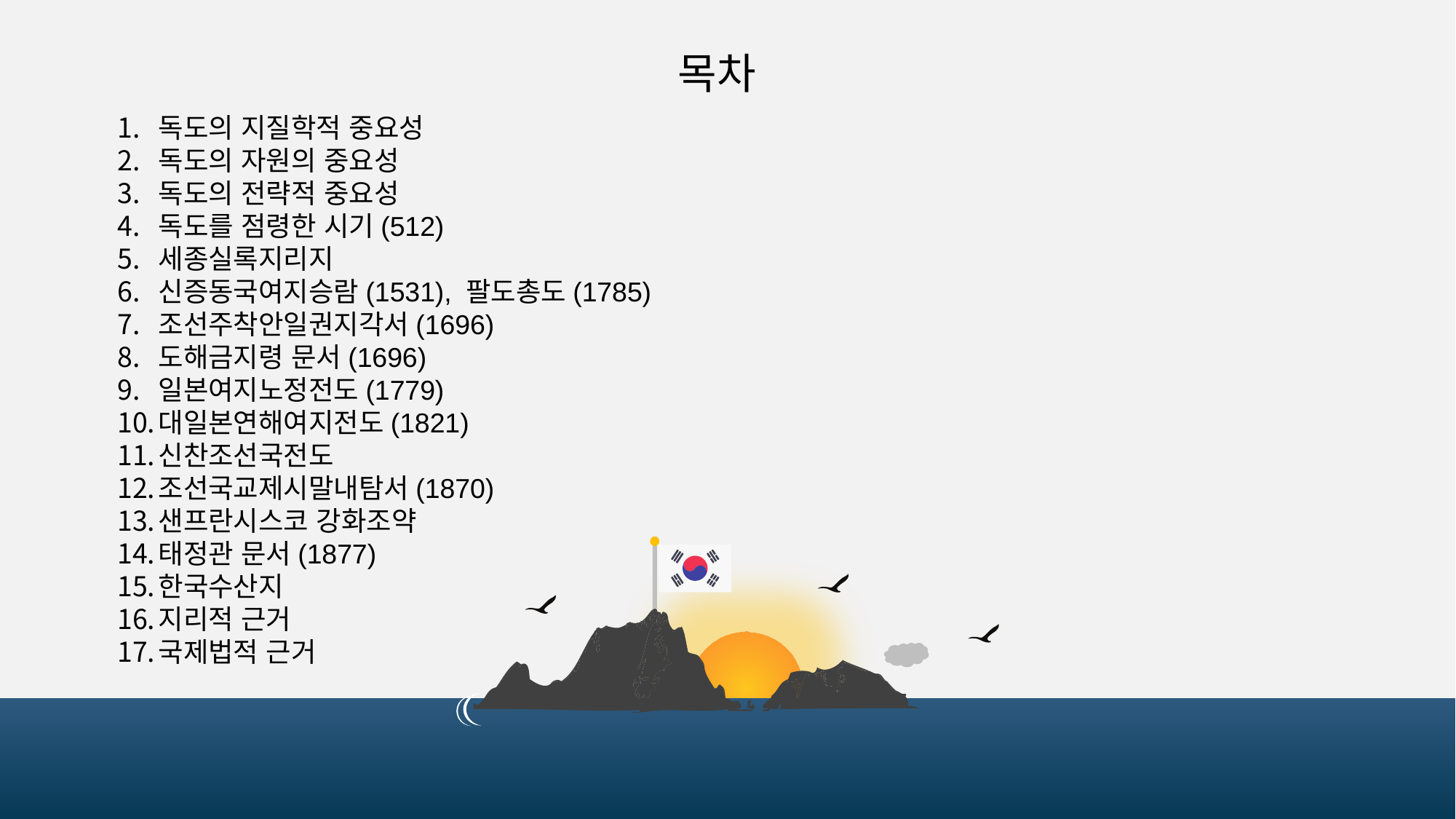

목차
독도의 지질학적 중요성
독도의 자원의 중요성
독도의 전략적 중요성
독도를 점령한 시기(512)
세종실록지리지
신증동국여지승람(1531), 팔도총도(1785)
조선주착안일권지각서(1696)
도해금지령 문서(1696)
일본여지노정전도(1779)
대일본연해여지전도(1821)
신찬조선국전도
조선국교제시말내탐서(1870)
샌프란시스코 강화조약
태정관 문서(1877)
한국수산지
지리적 근거
국제법적 근거